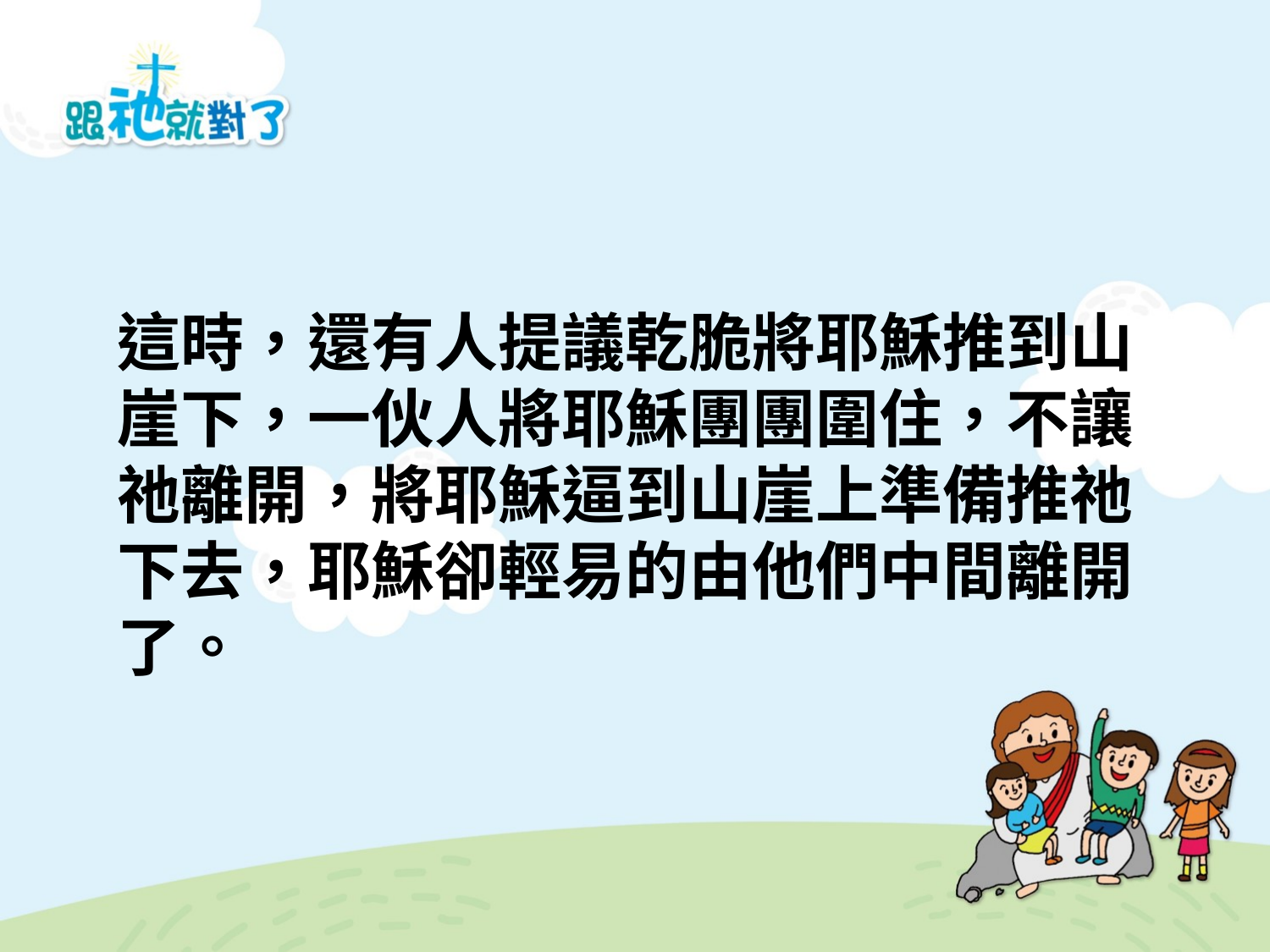

這時，還有人提議乾脆將耶穌推到山崖下，一伙人將耶穌團團圍住，不讓祂離開，將耶穌逼到山崖上準備推祂下去，耶穌卻輕易的由他們中間離開了。